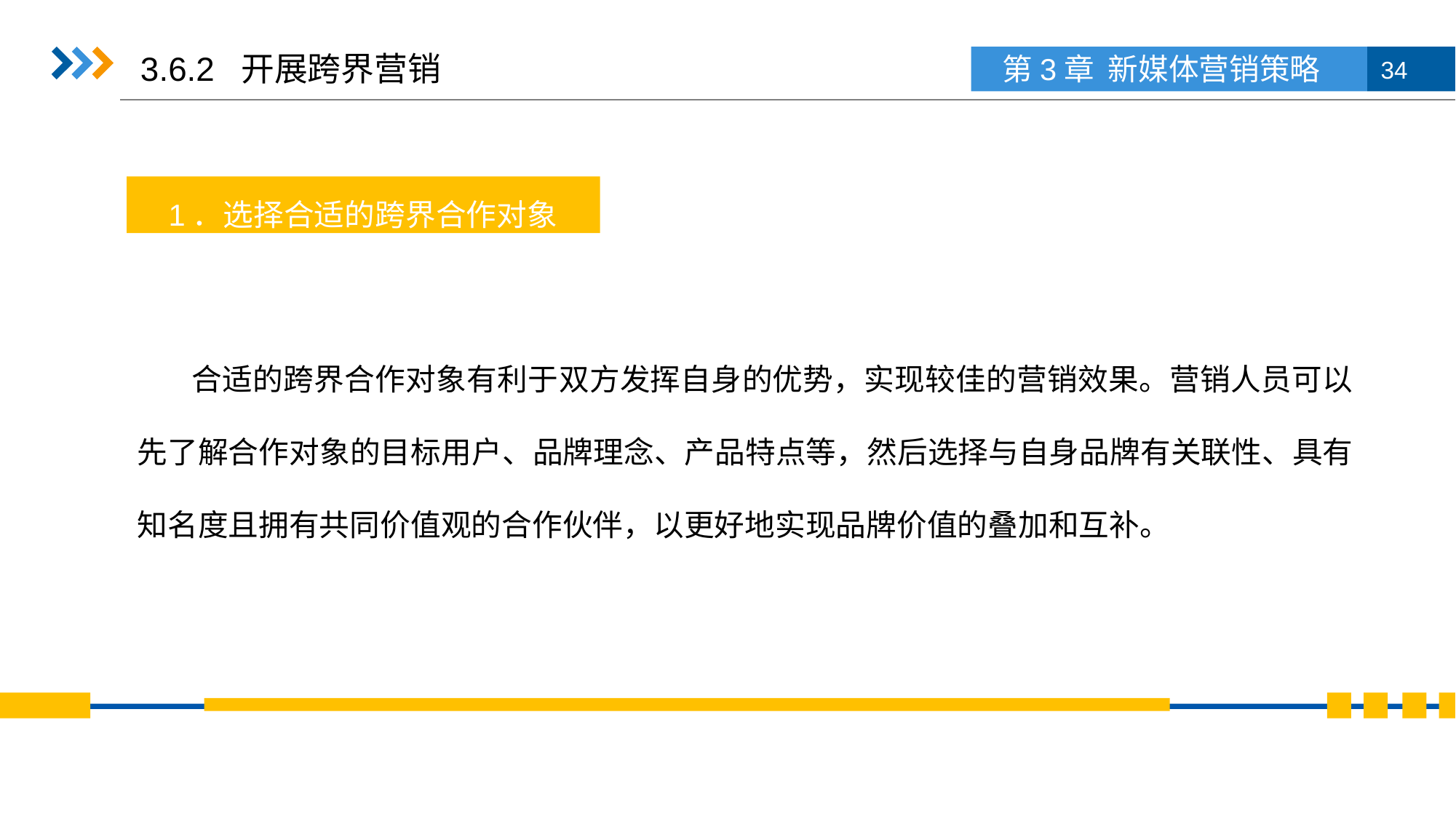

3.6.2  开展跨界营销
1．选择合适的跨界合作对象
合适的跨界合作对象有利于双方发挥自身的优势，实现较佳的营销效果。营销人员可以先了解合作对象的目标用户、品牌理念、产品特点等，然后选择与自身品牌有关联性、具有知名度且拥有共同价值观的合作伙伴，以更好地实现品牌价值的叠加和互补。